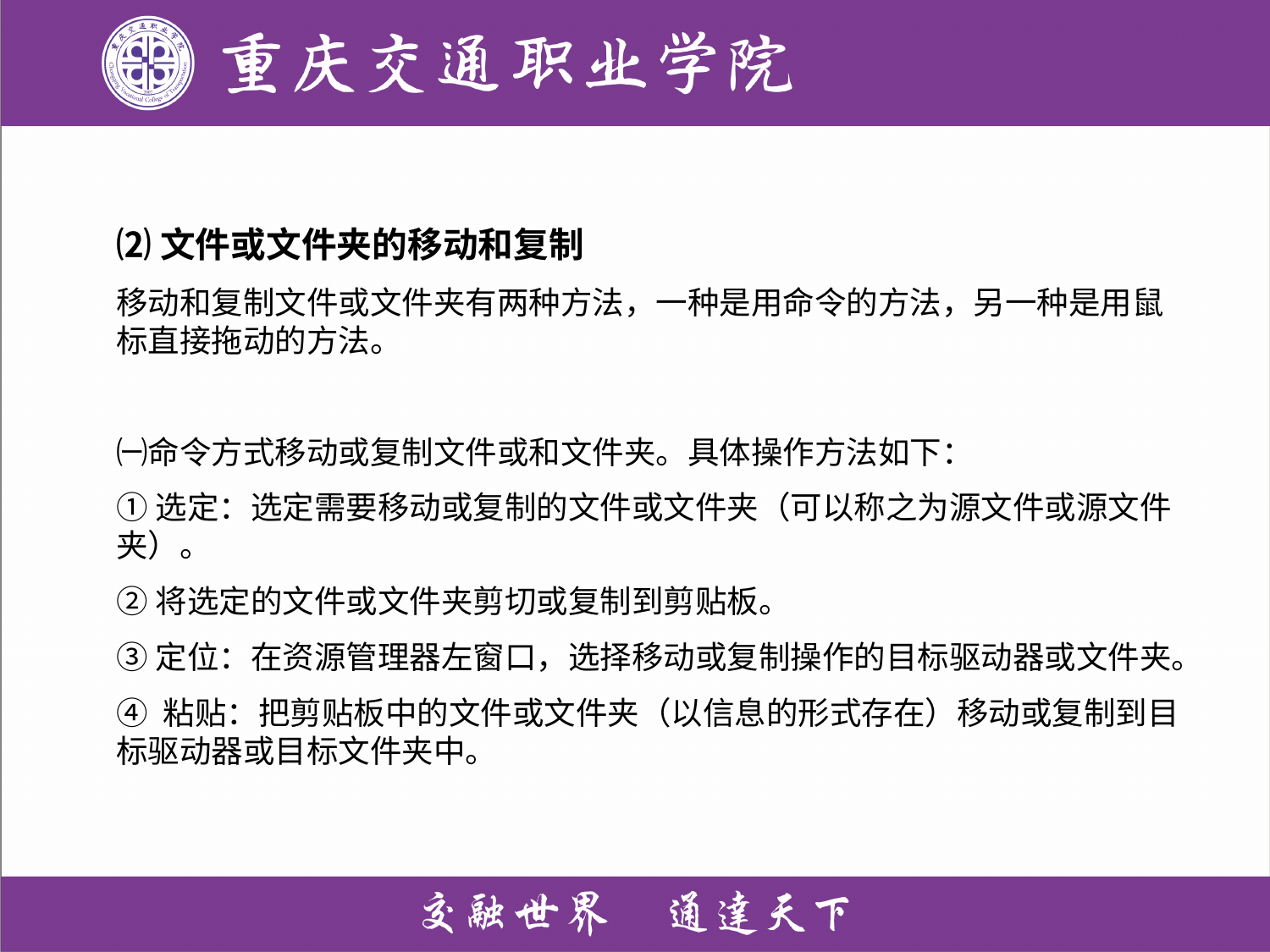

⑵文件或文件夹的移动和复制
移动和复制文件或文件夹有两种方法，一种是用命令的方法，另一种是用鼠标直接拖动的方法。

㈠命令方式移动或复制文件或和文件夹。具体操作方法如下：
①选定：选定需要移动或复制的文件或文件夹（可以称之为源文件或源文件夹）。
②将选定的文件或文件夹剪切或复制到剪贴板。
③定位：在资源管理器左窗口，选择移动或复制操作的目标驱动器或文件夹。
④ 粘贴：把剪贴板中的文件或文件夹（以信息的形式存在）移动或复制到目标驱动器或目标文件夹中。